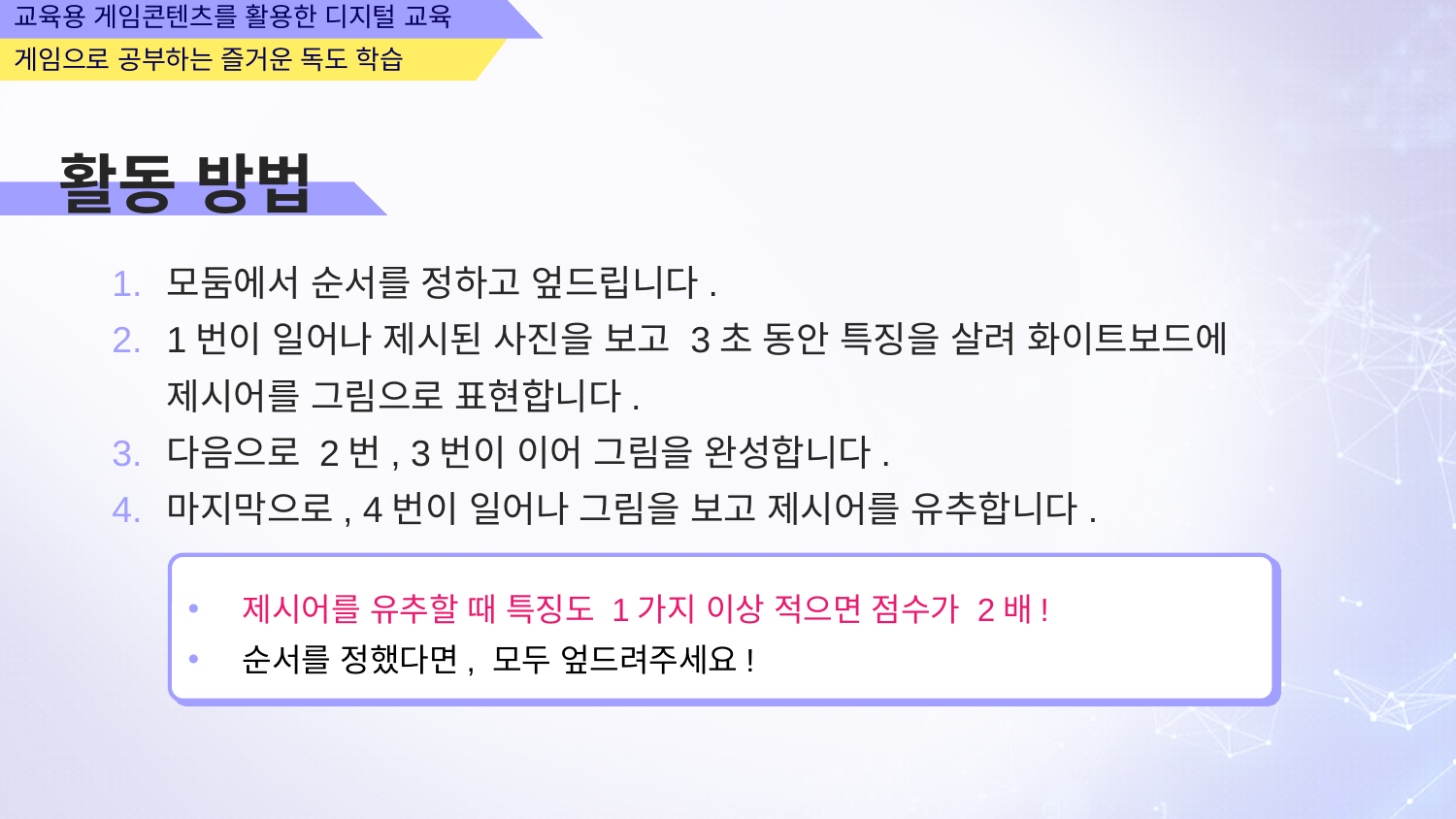

활동 방법

모둠에서 순서를 정하고 엎드립니다.
1번이 일어나 제시된 사진을 보고 3초 동안 특징을 살려 화이트보드에 제시어를 그림으로 표현합니다.
다음으로 2번, 3번이 이어 그림을 완성합니다.
마지막으로, 4번이 일어나 그림을 보고 제시어를 유추합니다.

제시어를 유추할 때 특징도 1가지 이상 적으면 점수가 2배!
순서를 정했다면, 모두 엎드려주세요!